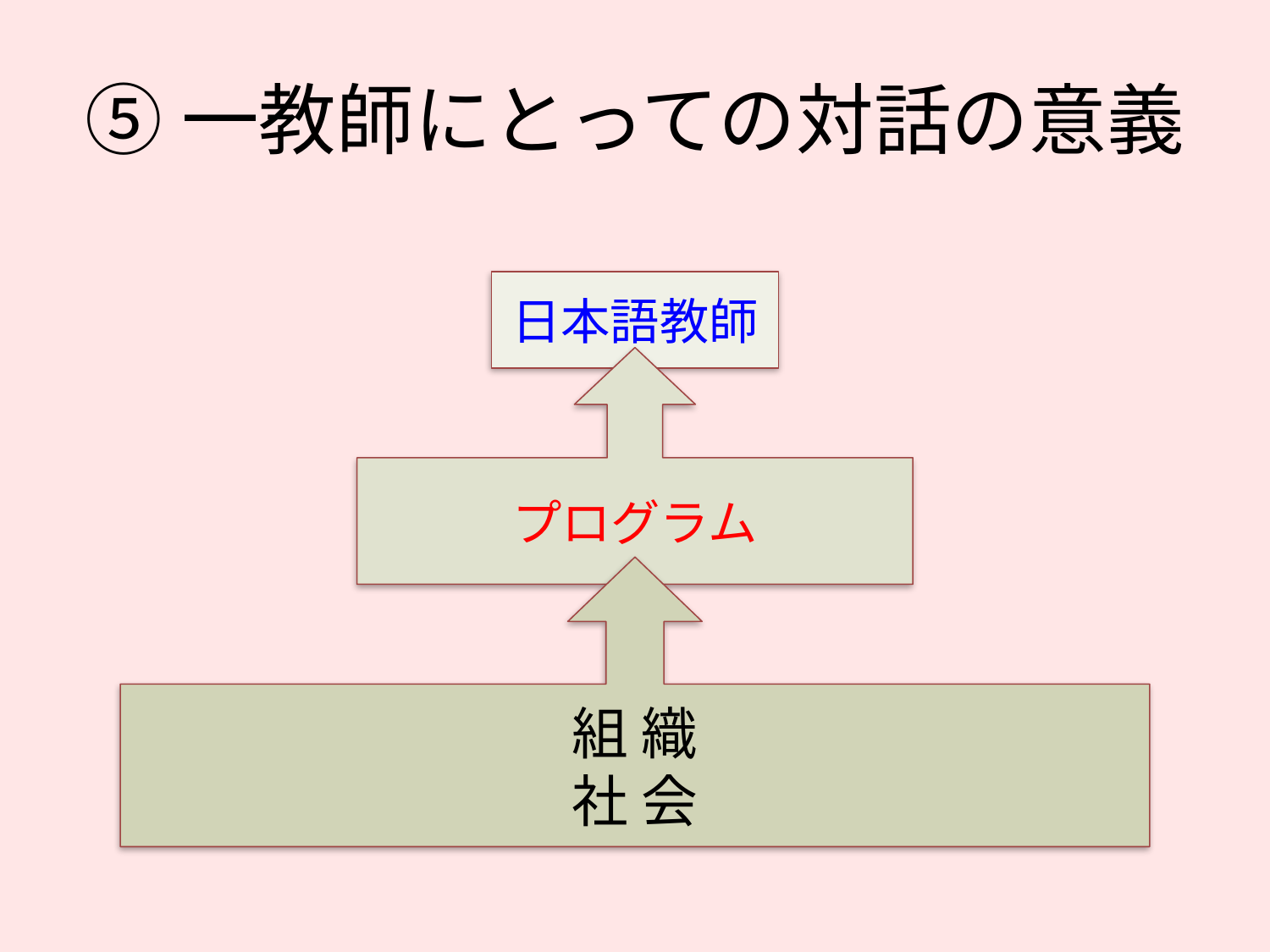

# ⑤一教師にとっての対話の意義
日本語教師
プログラム
組 織
社 会